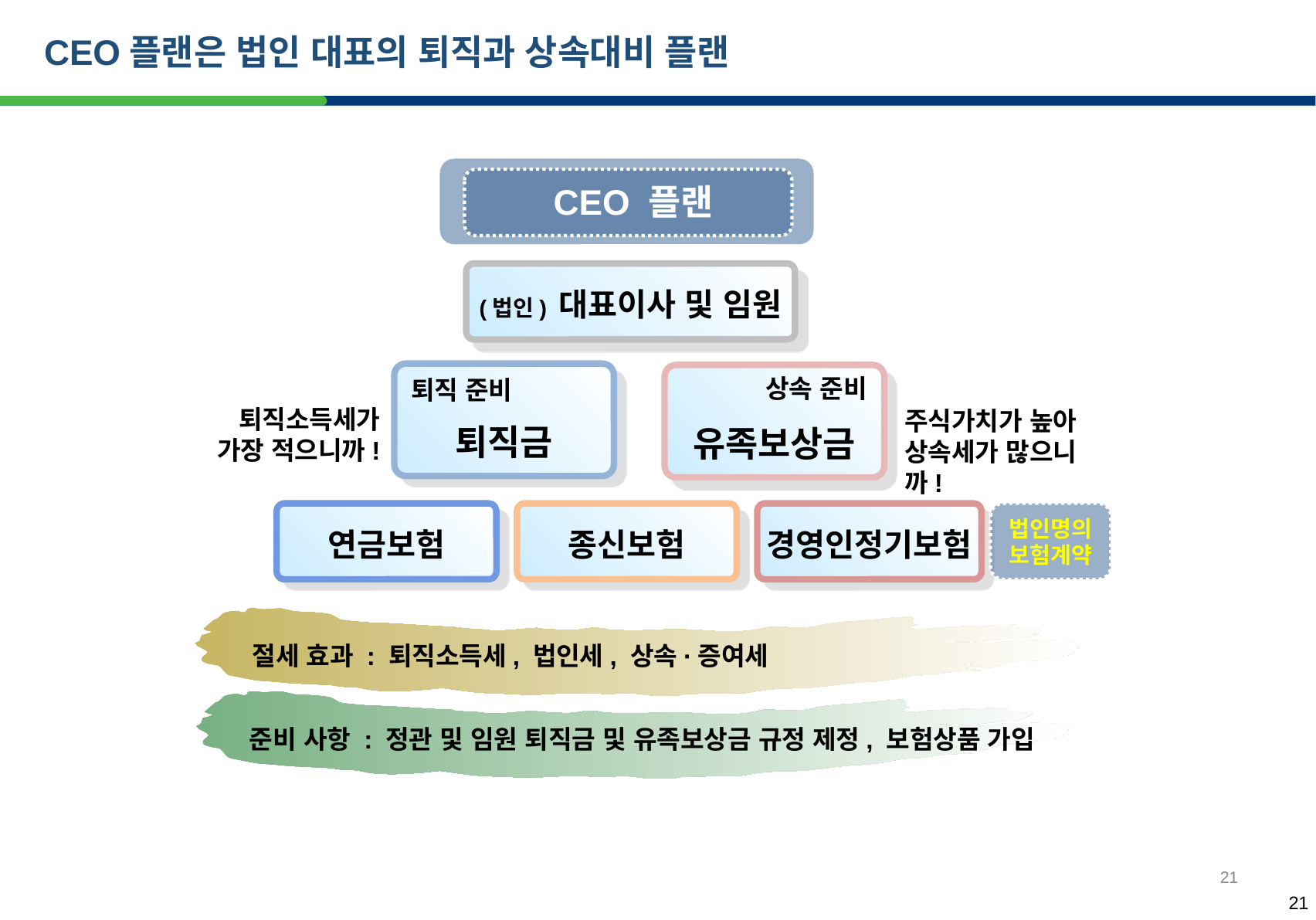

21
CEO플랜은 법인 대표의 퇴직과 상속대비 플랜

CEO 플랜
(법인) 대표이사 및 임원

퇴직금

유족보상금
상속 준비
퇴직 준비
퇴직소득세가
가장 적으니까!
주식가치가 높아
상속세가 많으니까!
연금보험
종신보험
경영인정기보험
법인명의
보험계약

절세 효과 : 퇴직소득세, 법인세, 상속·증여세

준비 사항 : 정관 및 임원 퇴직금 및 유족보상금 규정 제정, 보험상품 가입